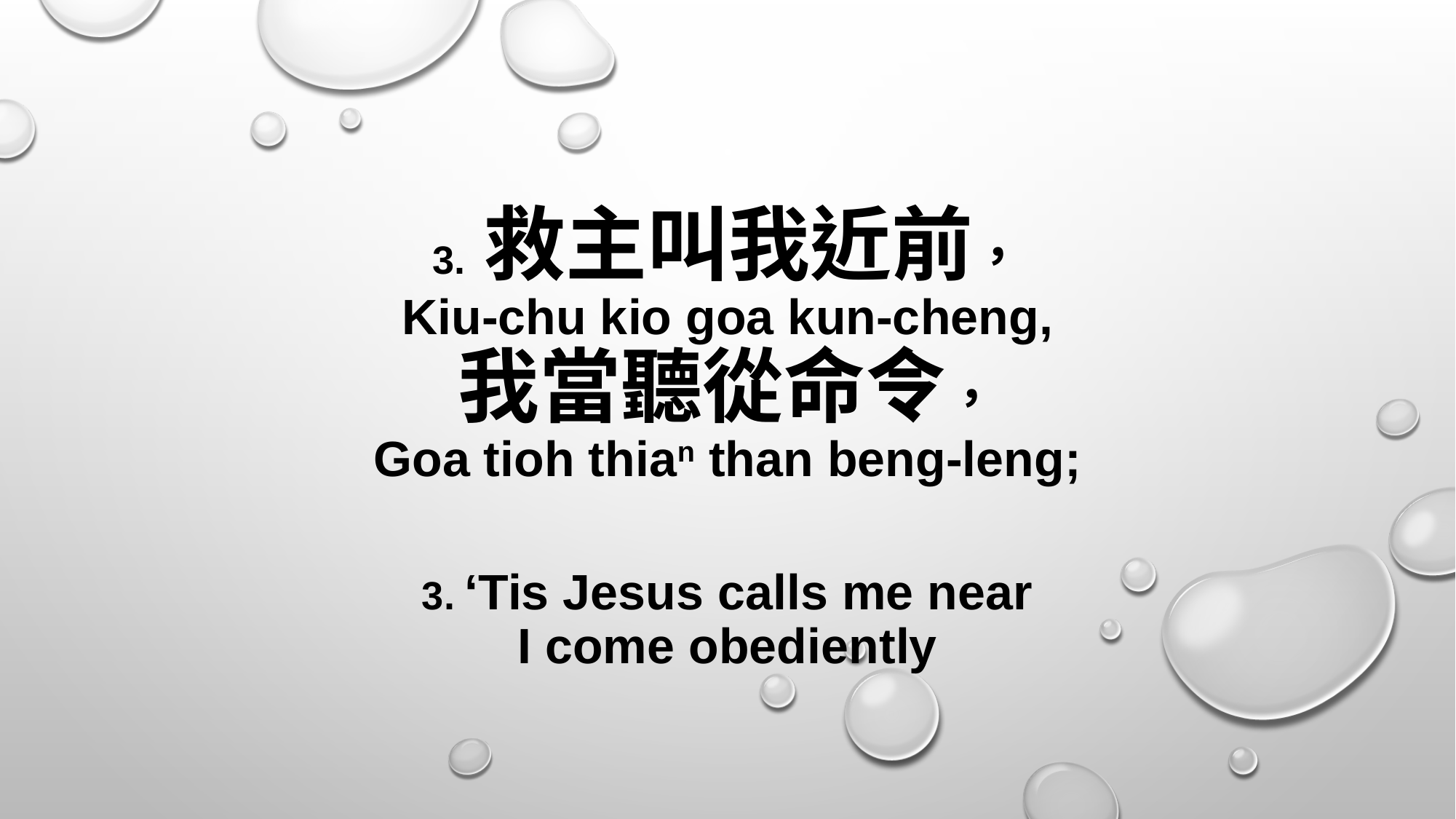

# 3. 救主叫我近前， Kiu-chu kio goa kun-cheng, 我當聽從命令， Goa tioh thian than beng-leng; 3. ‘Tis Jesus calls me near I come obediently